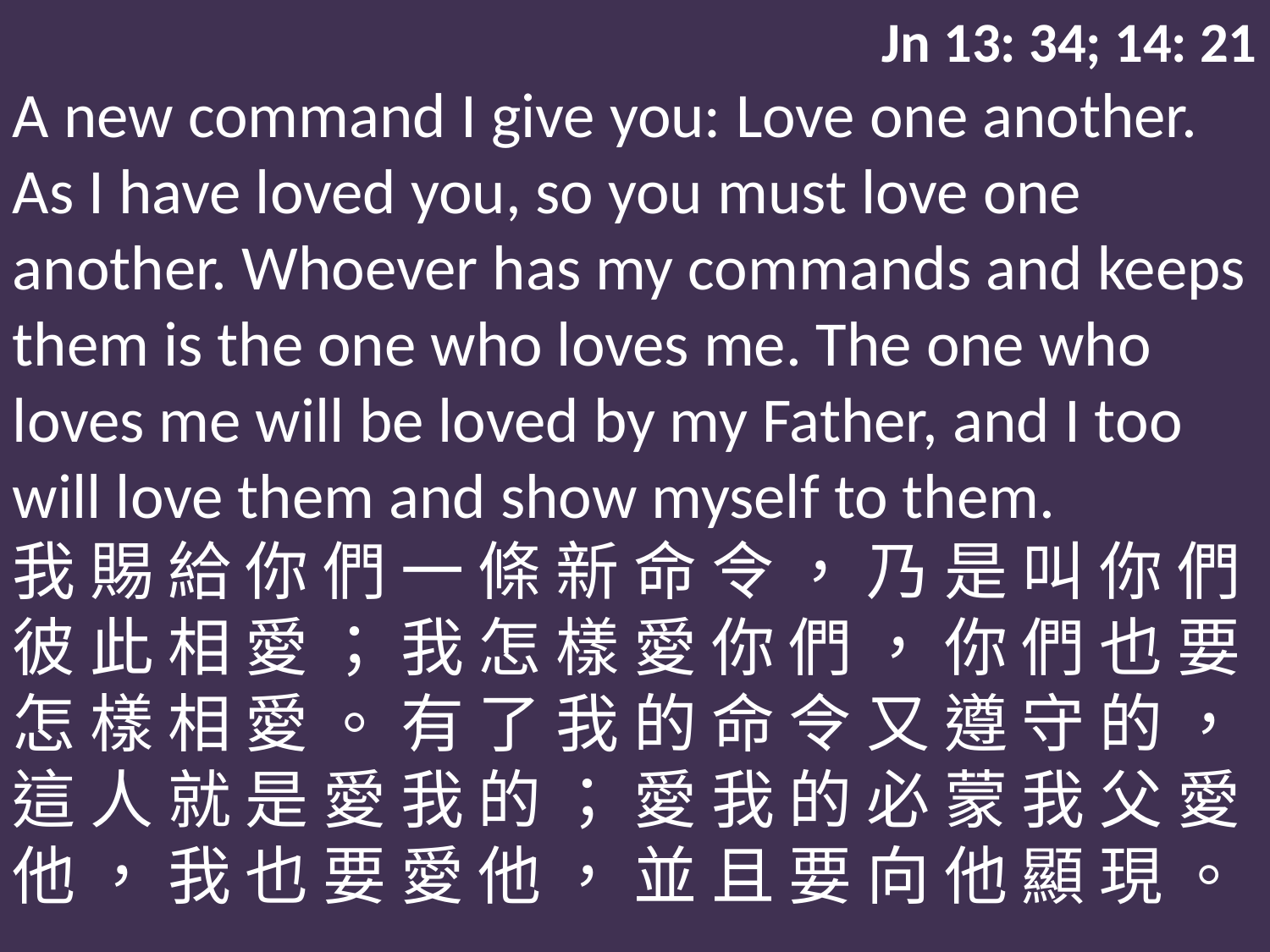

Jn 13: 34; 14: 21
A new command I give you: Love one another. As I have loved you, so you must love one another. Whoever has my commands and keeps them is the one who loves me. The one who loves me will be loved by my Father, and I too will love them and show myself to them.
我 賜 給 你 們 一 條 新 命 令 ， 乃 是 叫 你 們 彼 此 相 愛 ； 我 怎 樣 愛 你 們 ， 你 們 也 要 怎 樣 相 愛 。 有 了 我 的 命 令 又 遵 守 的 ， 這 人 就 是 愛 我 的 ； 愛 我 的 必 蒙 我 父 愛 他 ， 我 也 要 愛 他 ， 並 且 要 向 他 顯 現 。